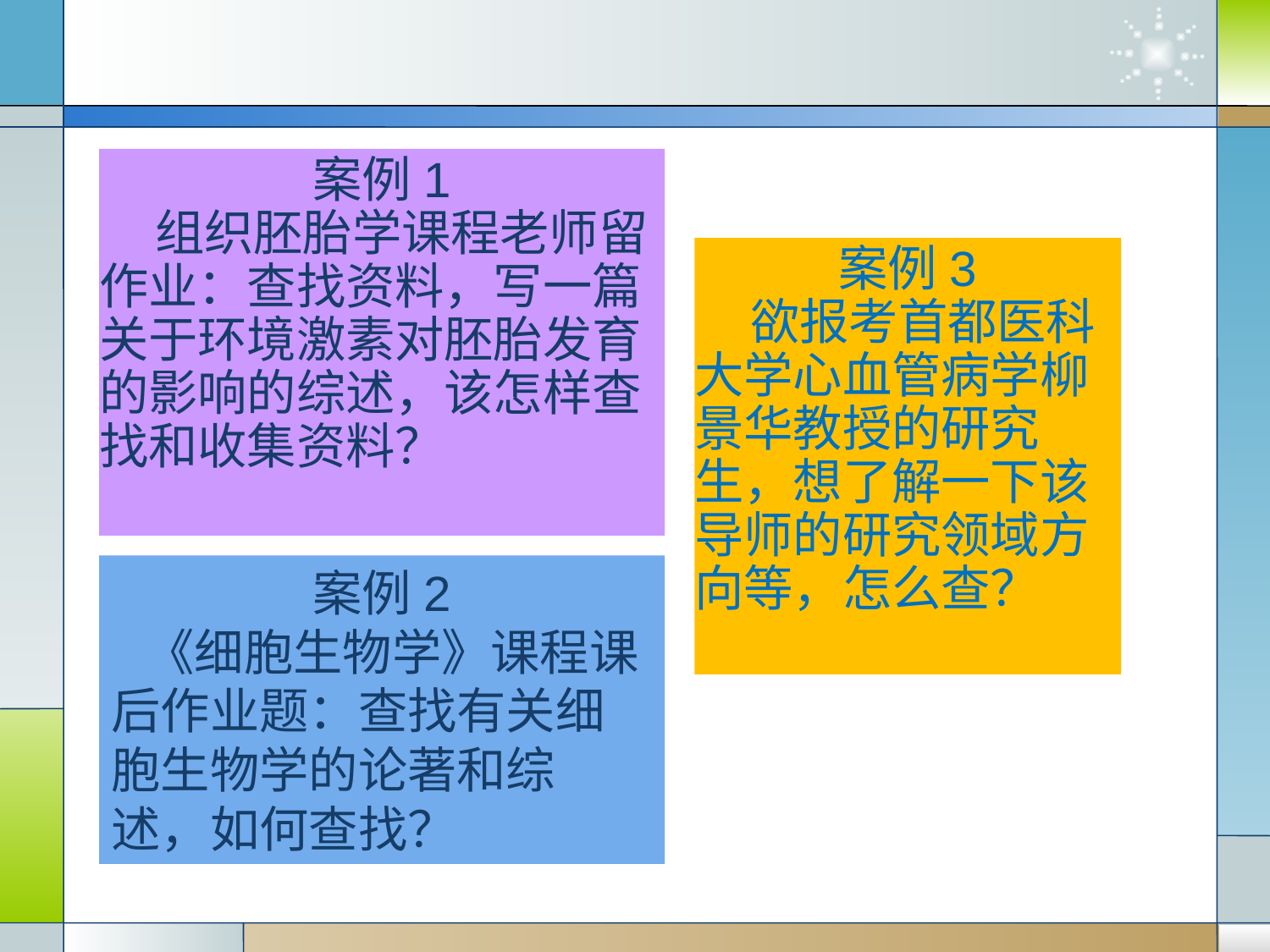

案例1
    组织胚胎学课程老师留作业：查找资料，写一篇关于环境激素对胚胎发育的影响的综述，该怎样查找和收集资料？

案例3
    欲报考首都医科大学心血管病学柳景华教授的研究生，想了解一下该导师的研究领域方向等，怎么查？
案例2
  《细胞生物学》课程课后作业题：查找有关细胞生物学的论著和综述，如何查找？